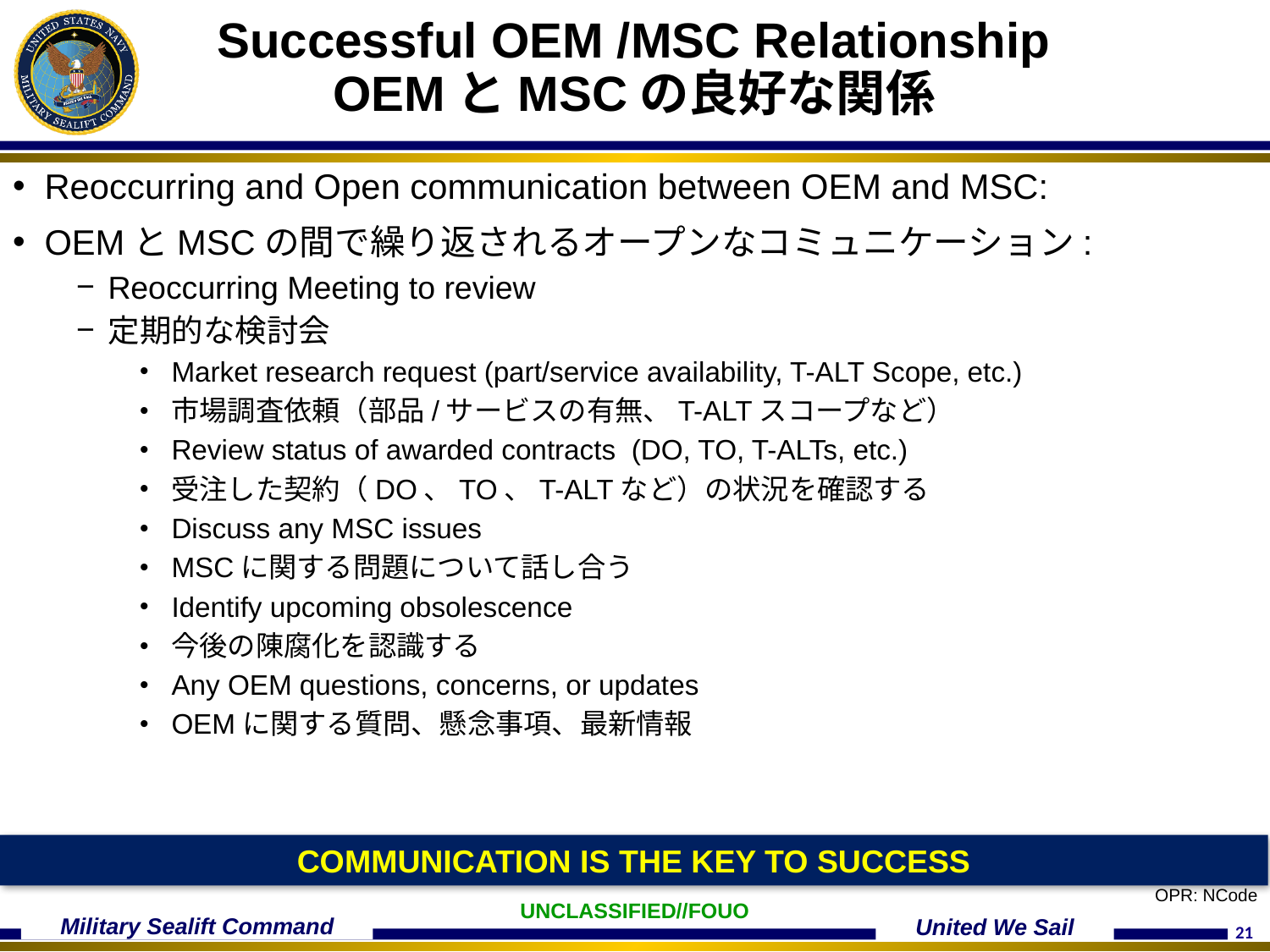

# Successful OEM /MSC Relationship OEMとMSCの良好な関係
Reoccurring and Open communication between OEM and MSC:
OEMとMSCの間で繰り返されるオープンなコミュニケーション:
Reoccurring Meeting to review
定期的な検討会
Market research request (part/service availability, T-ALT Scope, etc.)
市場調査依頼（部品/サービスの有無、T-ALTスコープなど）
Review status of awarded contracts  (DO, TO, T-ALTs, etc.)
受注した契約（DO、TO、T-ALTなど）の状況を確認する
Discuss any MSC issues
MSCに関する問題について話し合う
Identify upcoming obsolescence
今後の陳腐化を認識する
Any OEM questions, concerns, or updates
OEMに関する質問、懸念事項、最新情報

COMMUNICATION IS THE KEY TO SUCCESS